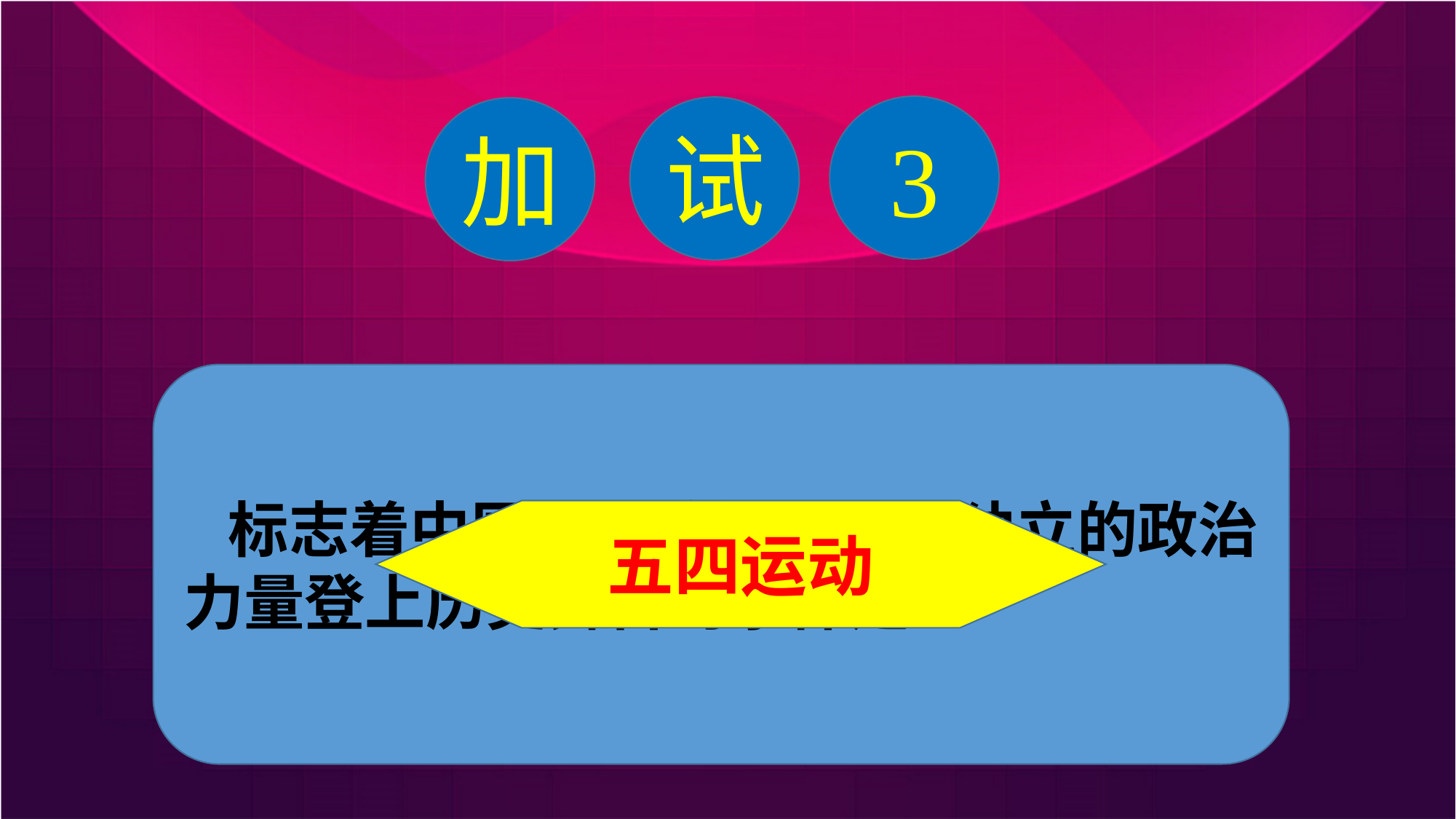

3
试
加
   标志着中国工人阶级开始以独立的政治力量登上历史舞台的事件是？
五四运动